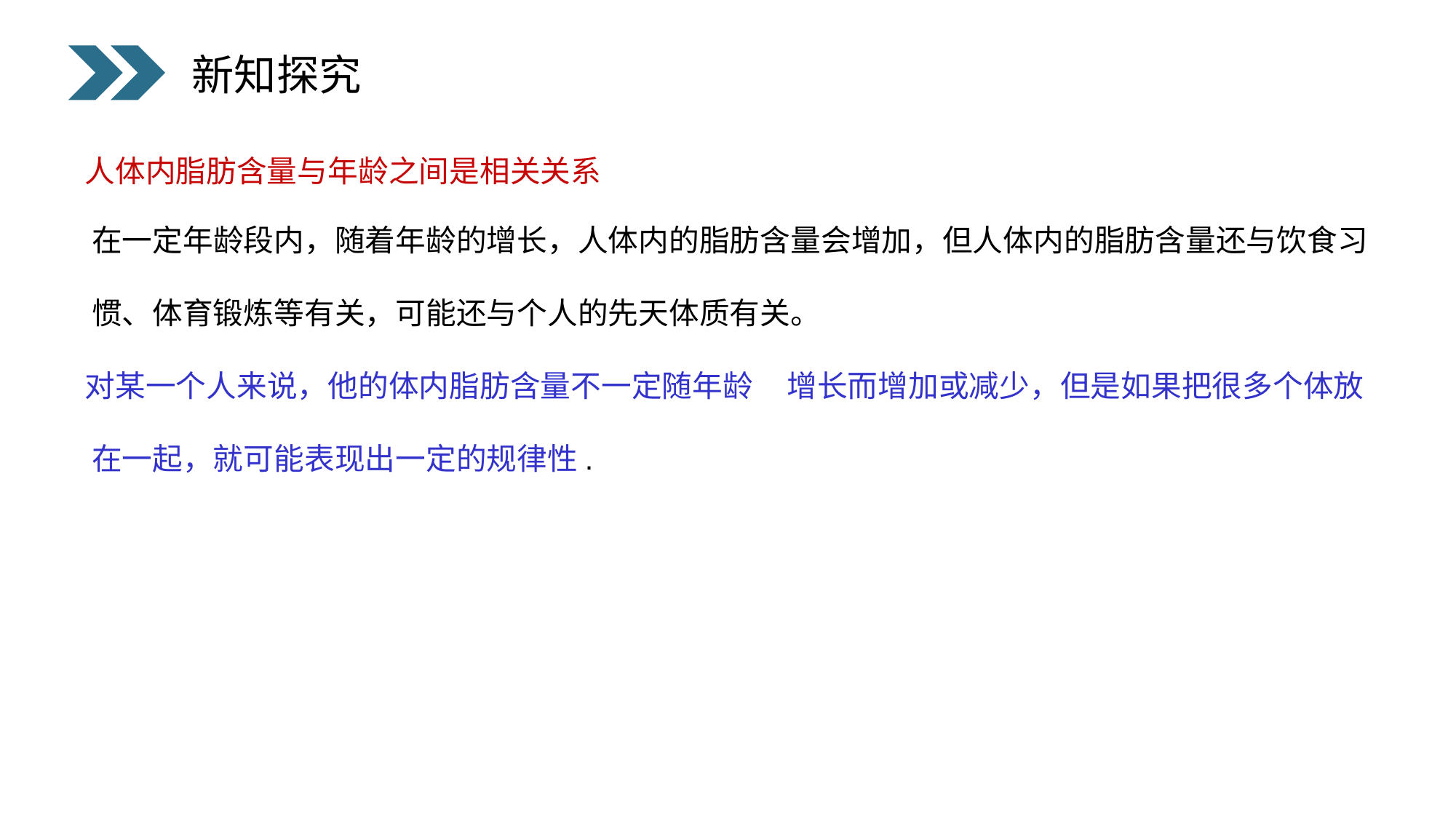

新知探究
人体内脂肪含量与年龄之间是相关关系

     在一定年龄段内，随着年龄的增长，人体内的脂肪含量会增加，但人体内的脂肪含量还与饮食习惯、体育锻炼等有关，可能还与个人的先天体质有关。
    对某一个人来说，他的体内脂肪含量不一定随年龄     增长而增加或减少，但是如果把很多个体放在一起，就可能表现出一定的规律性.